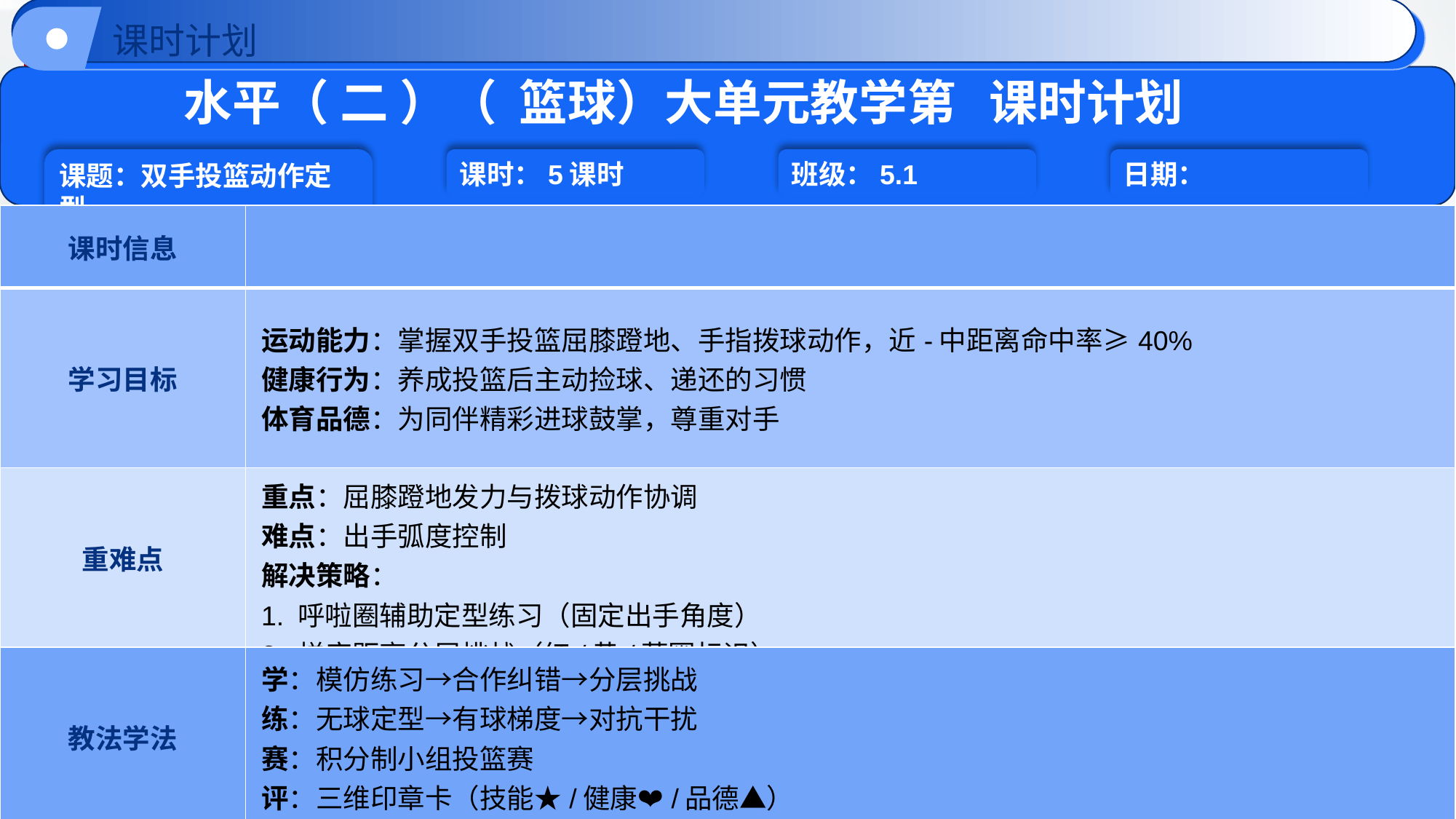

课时计划

水平（ 二 ）（  篮球）大单元教学第   课时计划
课题：双手投篮动作定型
课时：5课时
班级：5.1
日期：
| 课时信息 |  |
| --- | --- |
| 学习目标 | 运动能力：掌握双手投篮屈膝蹬地、手指拨球动作，近-中距离命中率≥40% 健康行为：养成投篮后主动捡球、递还的习惯 体育品德：为同伴精彩进球鼓掌，尊重对手 |
| 重难点 | 重点：屈膝蹬地发力与拨球动作协调 难点：出手弧度控制 解决策略： 1. 呼啦圈辅助定型练习（固定出手角度） 2. 梯度距离分层挑战（红/黄/蓝圈标识） |
| 教法学法 | 学：模仿练习→合作纠错→分层挑战 练：无球定型→有球梯度→对抗干扰 赛：积分制小组投篮赛 评：三维印章卡（技能★/健康❤/品德▲） |